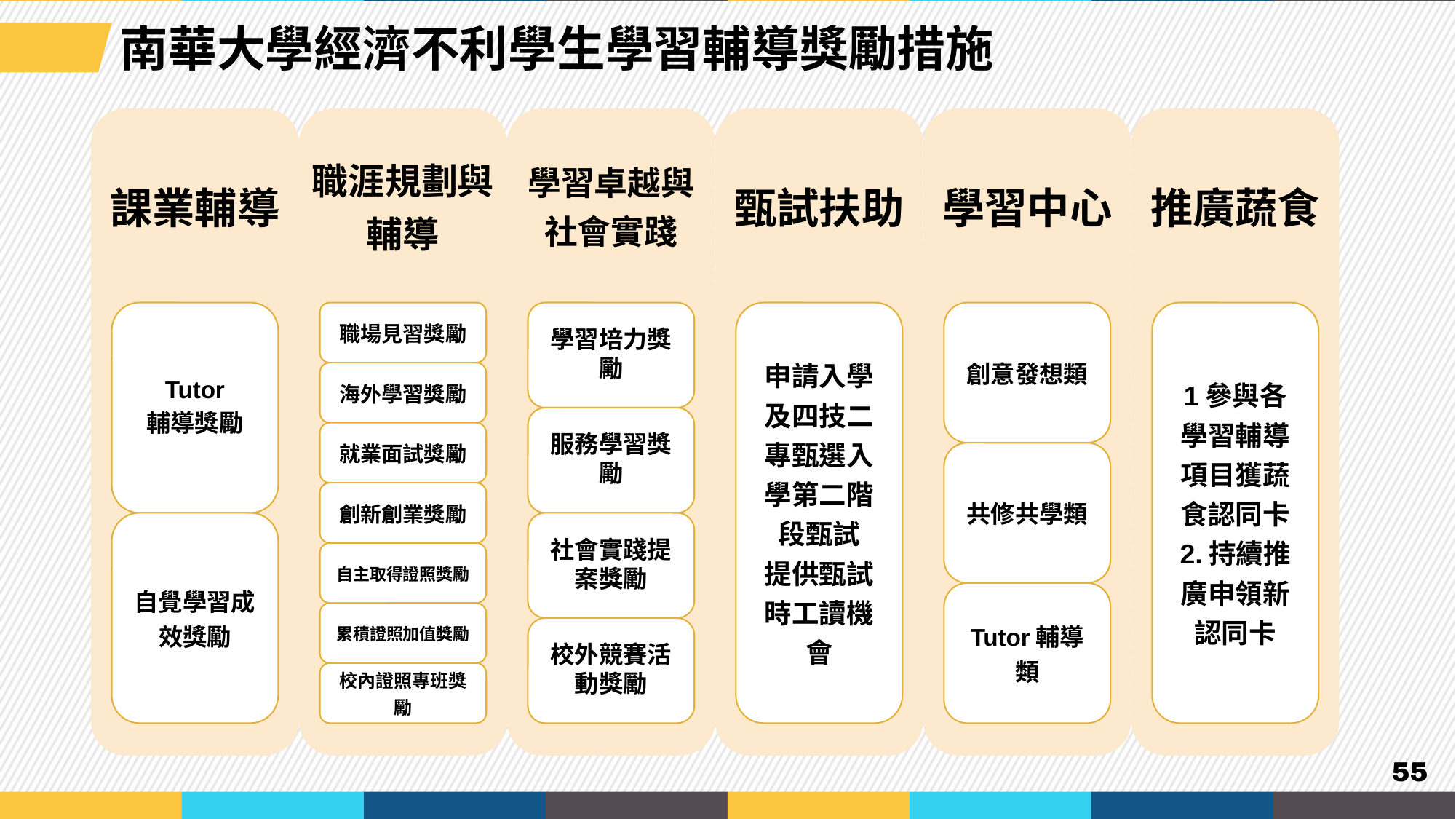

南華大學經濟不利學生學習輔導獎勵措施

課業輔導
Tutor
輔導獎勵
自覺學習成效獎勵
職場見習獎勵
海外學習獎勵
學習培力獎勵
甄試扶助
學習中心
推廣蔬食
就業面試獎勵
創新創業獎勵
校內證照專班獎勵
申請入學及四技二專甄選入學第二階段甄試
提供甄試 時工讀機會
創意發想類
1參與各學習輔導項目獲蔬食認同卡
2.持續推廣申領新認同卡
自主取得證照獎勵
累積證照加值獎勵
校外競賽活動獎勵
社會實踐提案獎勵
服務學習獎勵
共修共學類
Tutor輔導類